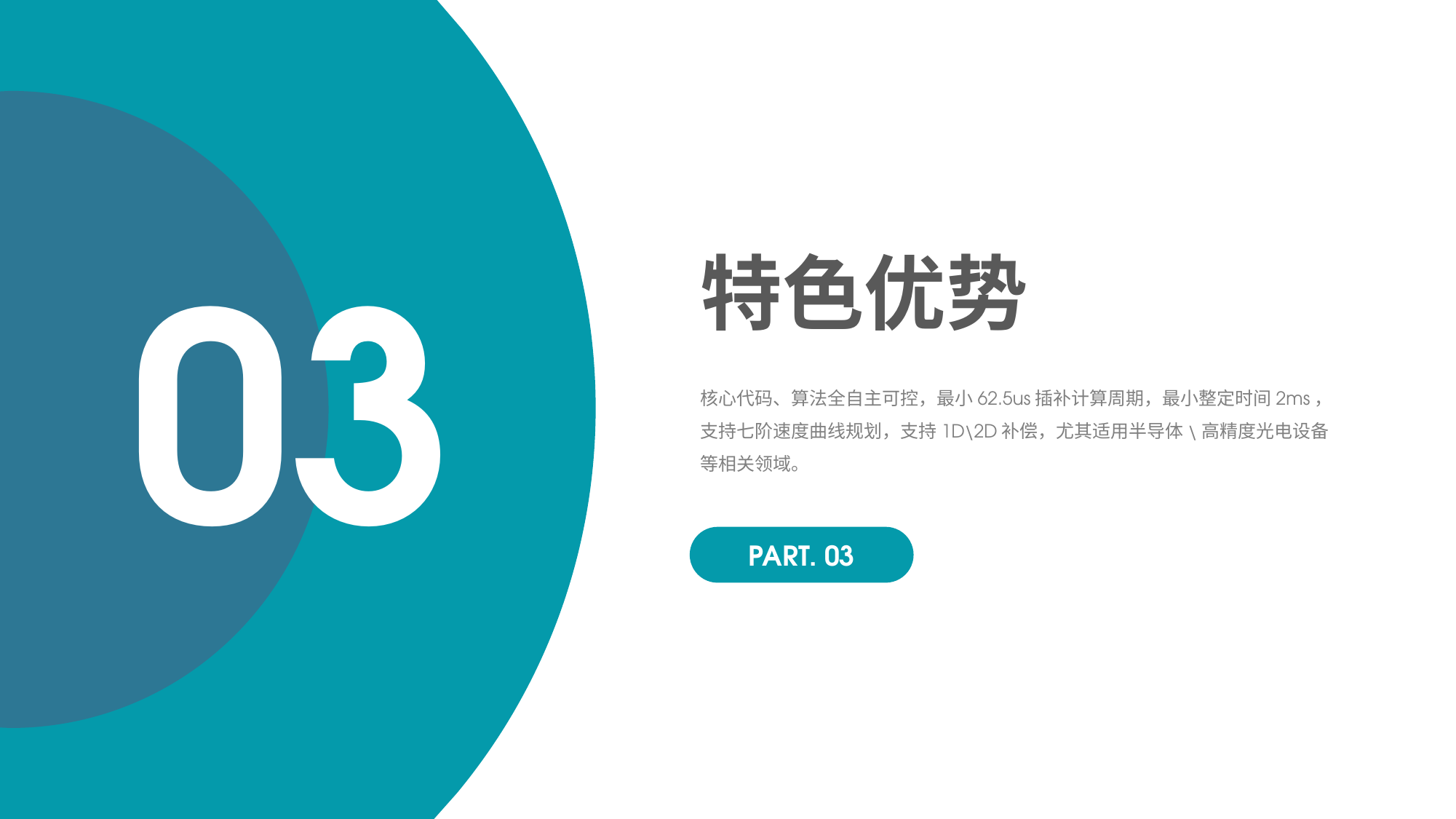

03
特色优势
核心代码、算法全自主可控，最小62.5us插补计算周期，最小整定时间2ms，支持七阶速度曲线规划，支持1D\2D补偿，尤其适用半导体\高精度光电设备等相关领域。
PART. 03